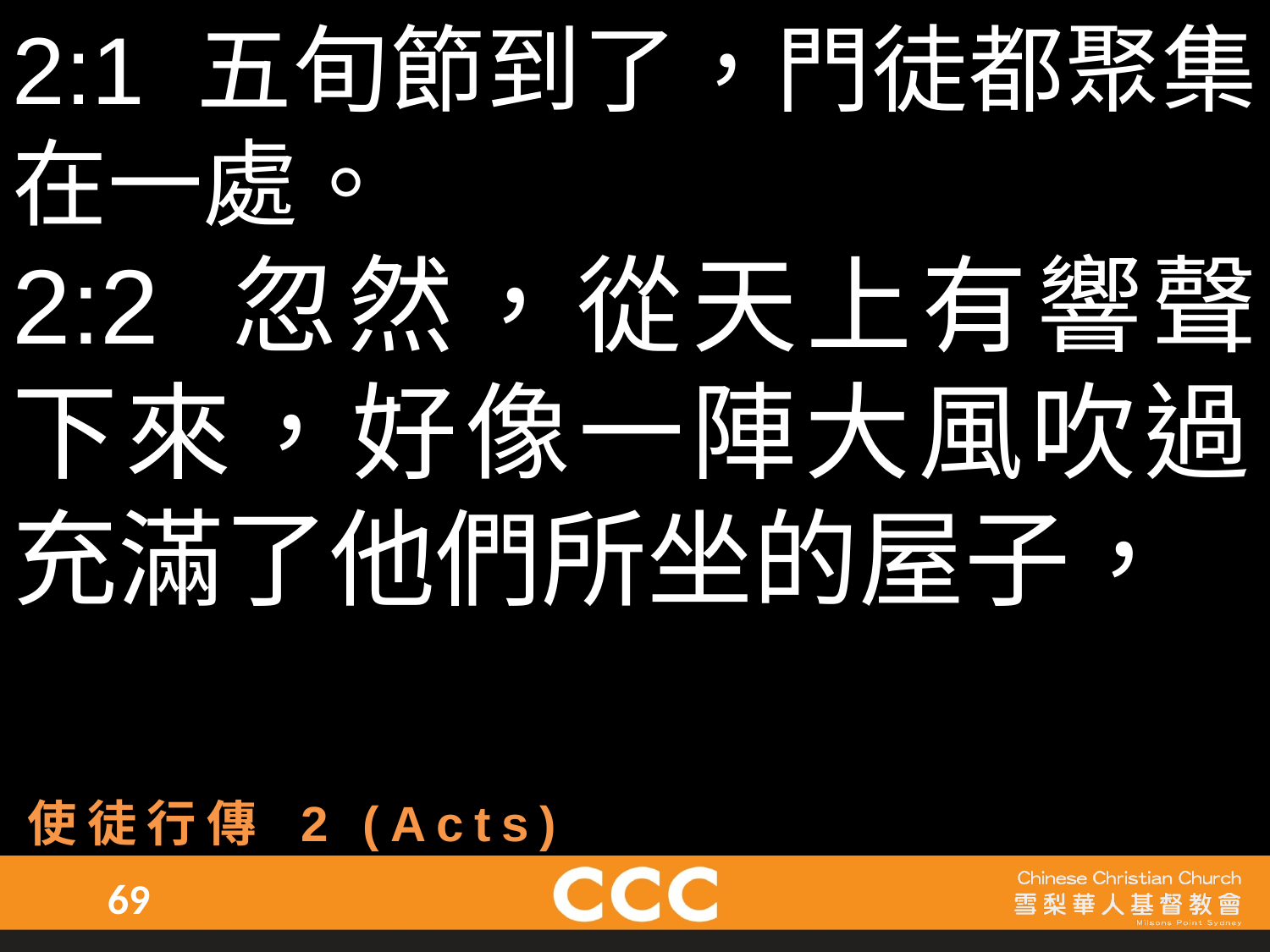

2:1 五旬節到了，門徒都聚集在一處。
2:2 忽然，從天上有響聲下來，好像一陣大風吹過，充滿了他們所坐的屋子，

使徒行傳 2 (Acts)
69